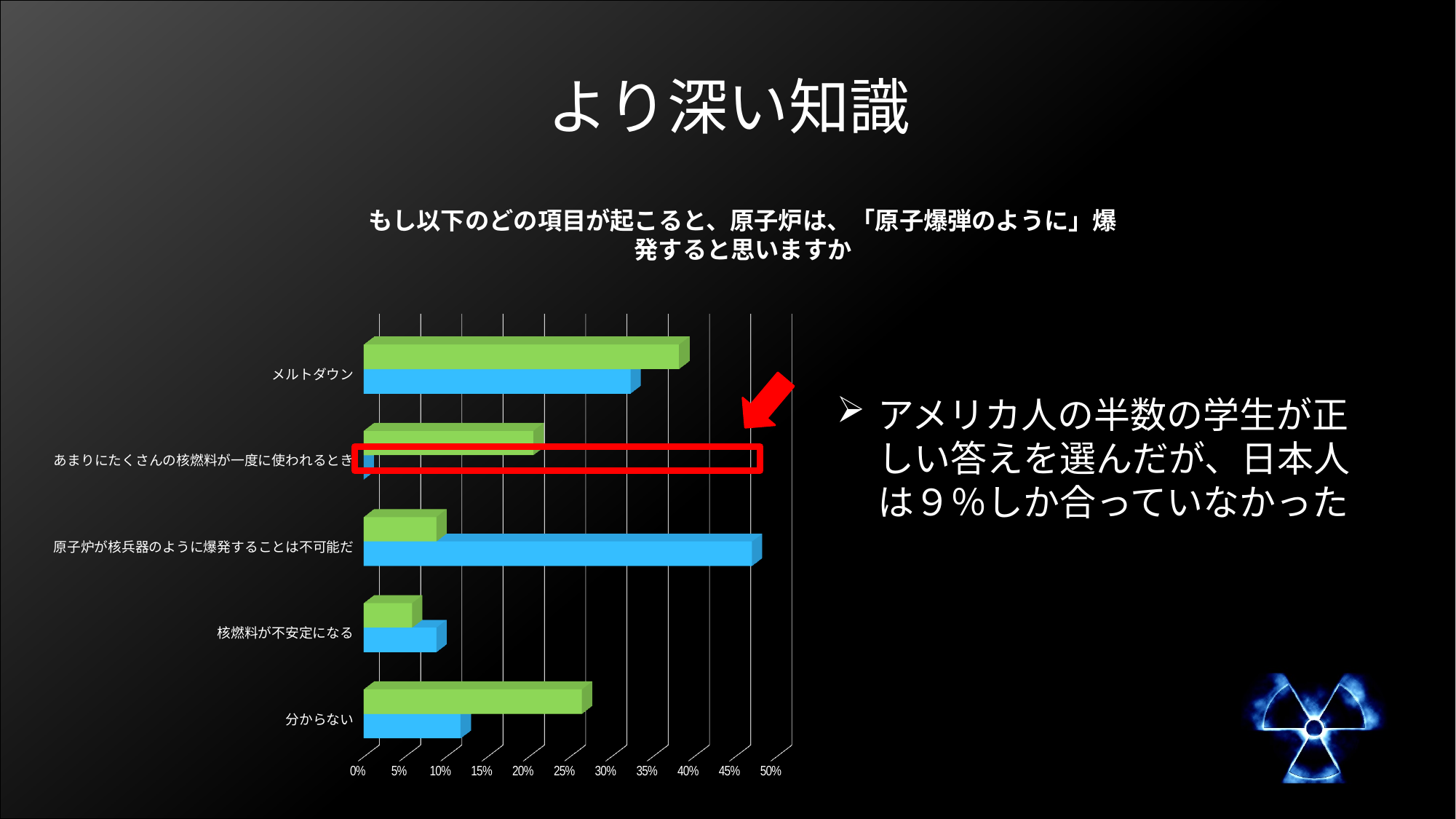

# より深い知識
もし以下のどの項目が起こると、原子炉は、「原子爆弾のように」爆発すると思いますか

[unsupported chart]

アメリカ人の半数の学生が正しい答えを選んだが、日本人は９％しか合っていなかった